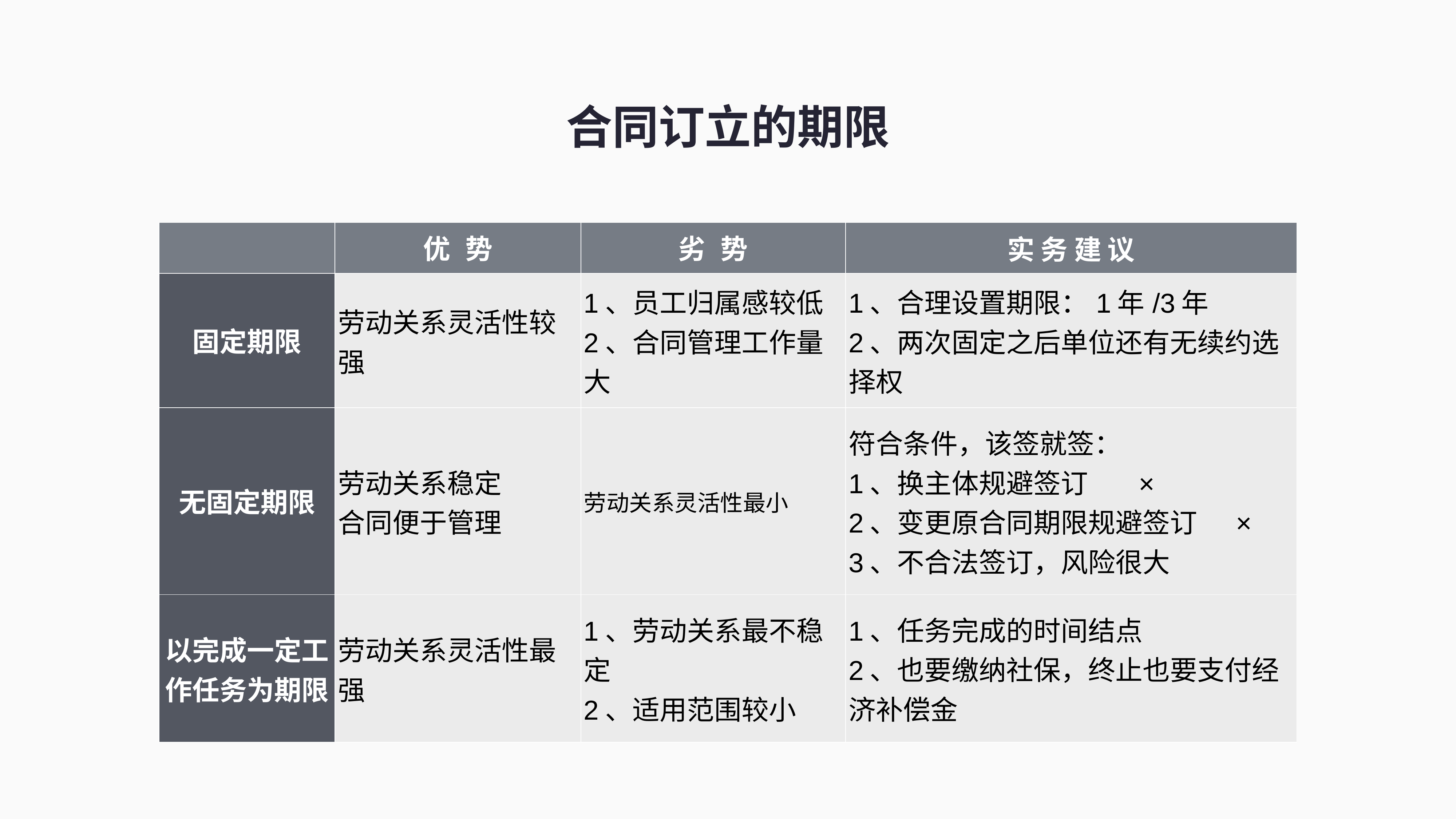

合同订立的期限
|  | 优 势 | 劣 势 | 实 务 建 议 |
| --- | --- | --- | --- |
| 固定期限 | 劳动关系灵活性较强 | 1、员工归属感较低 2、合同管理工作量大 | 1、合理设置期限：1年/3年 2、两次固定之后单位还有无续约选择权 |
| 无固定期限 | 劳动关系稳定 合同便于管理 | 劳动关系灵活性最小 | 符合条件，该签就签： 1、换主体规避签订 × 2、变更原合同期限规避签订 × 3、不合法签订，风险很大 |
| 以完成一定工作任务为期限 | 劳动关系灵活性最强 | 1、劳动关系最不稳定 2、适用范围较小 | 1、任务完成的时间结点 2、也要缴纳社保，终止也要支付经济补偿金 |